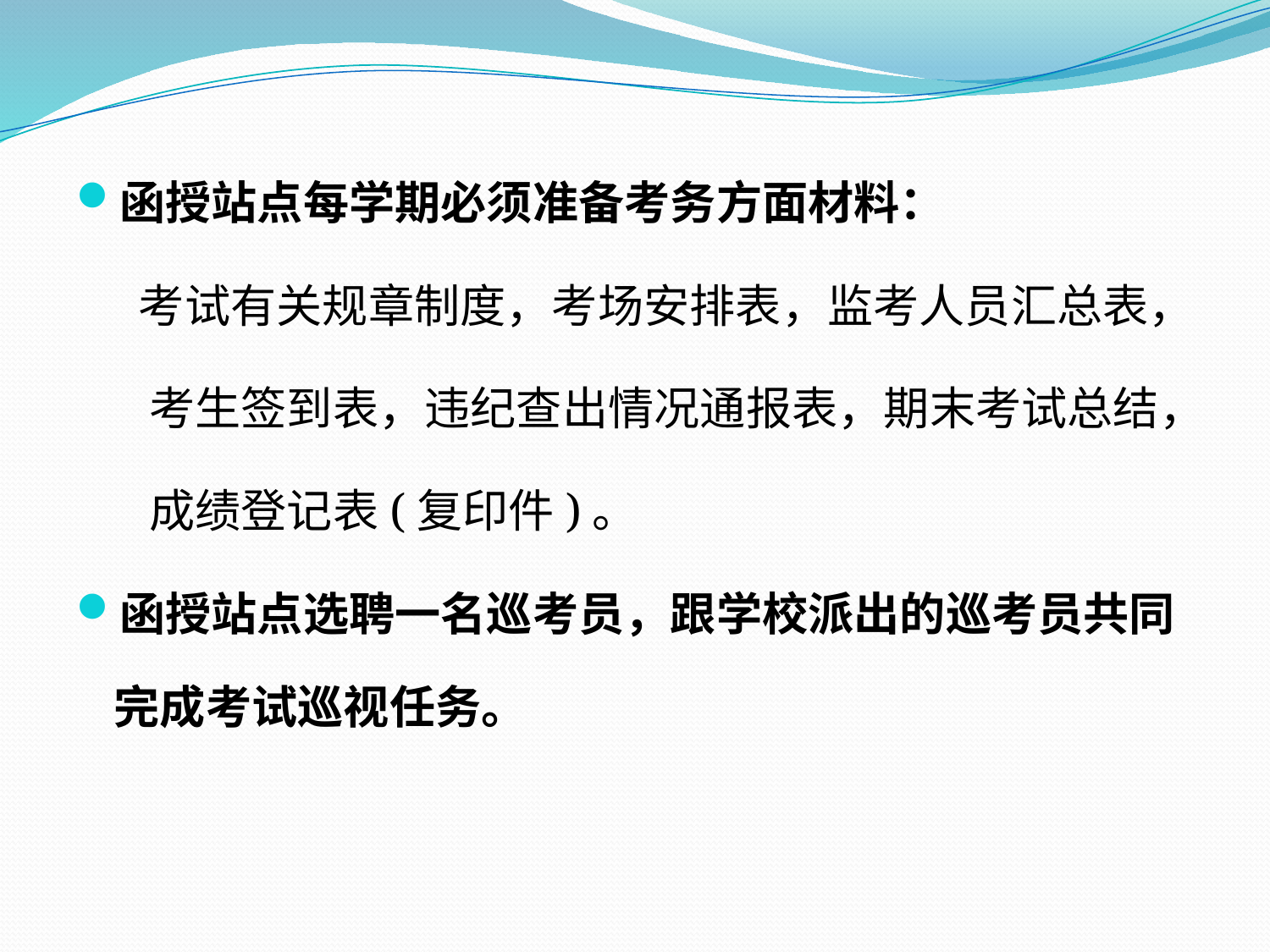

函授站点每学期必须准备考务方面材料：
     考试有关规章制度，考场安排表，监考人员汇总表，
      考生签到表，违纪查出情况通报表，期末考试总结，
      成绩登记表(复印件)。
函授站点选聘一名巡考员，跟学校派出的巡考员共同完成考试巡视任务。